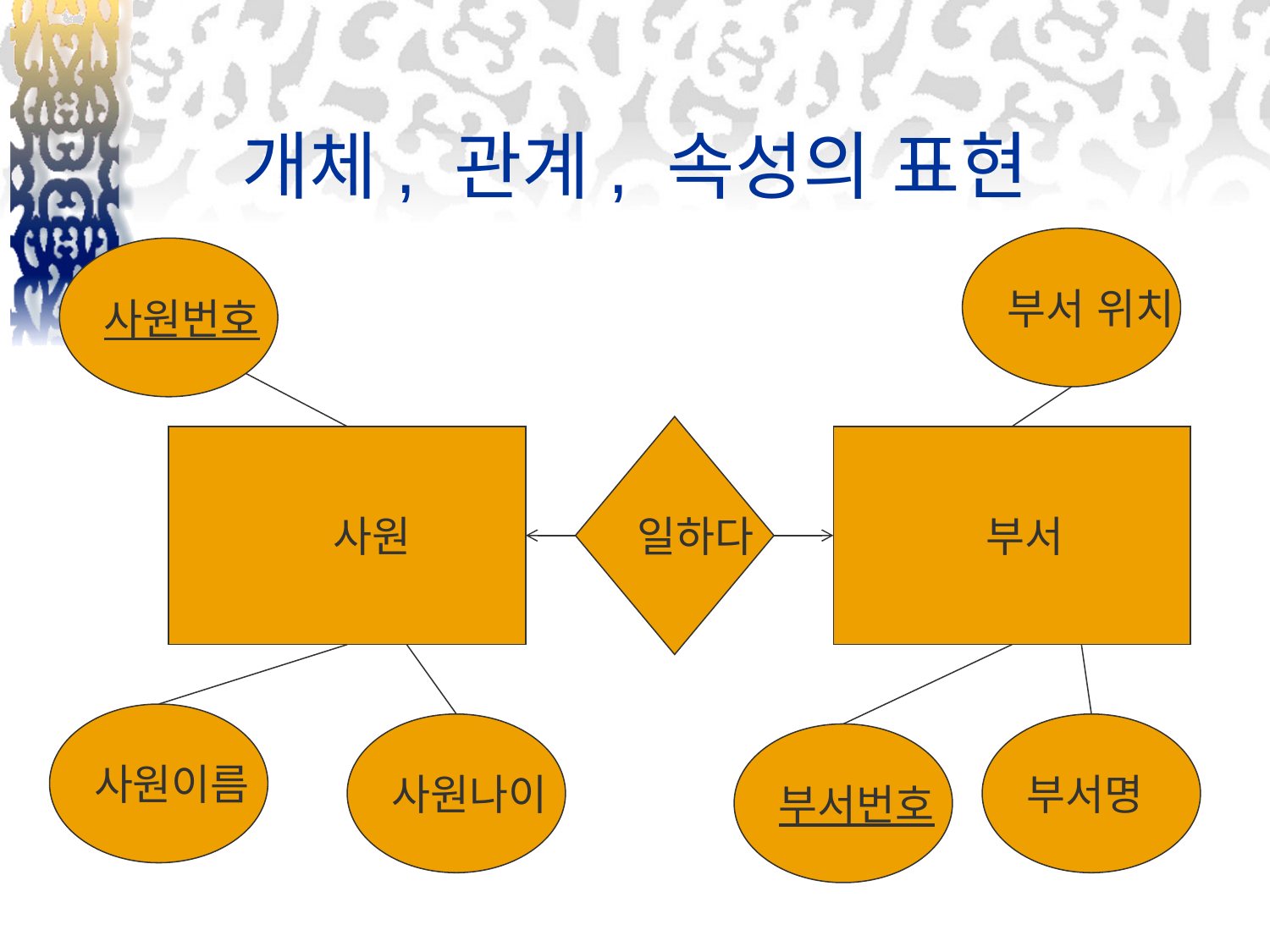

# 개체, 관계, 속성의 표현
부서 위치
사원번호
일하다
            사원
           부서
사원이름
사원나이
부서명
부서번호